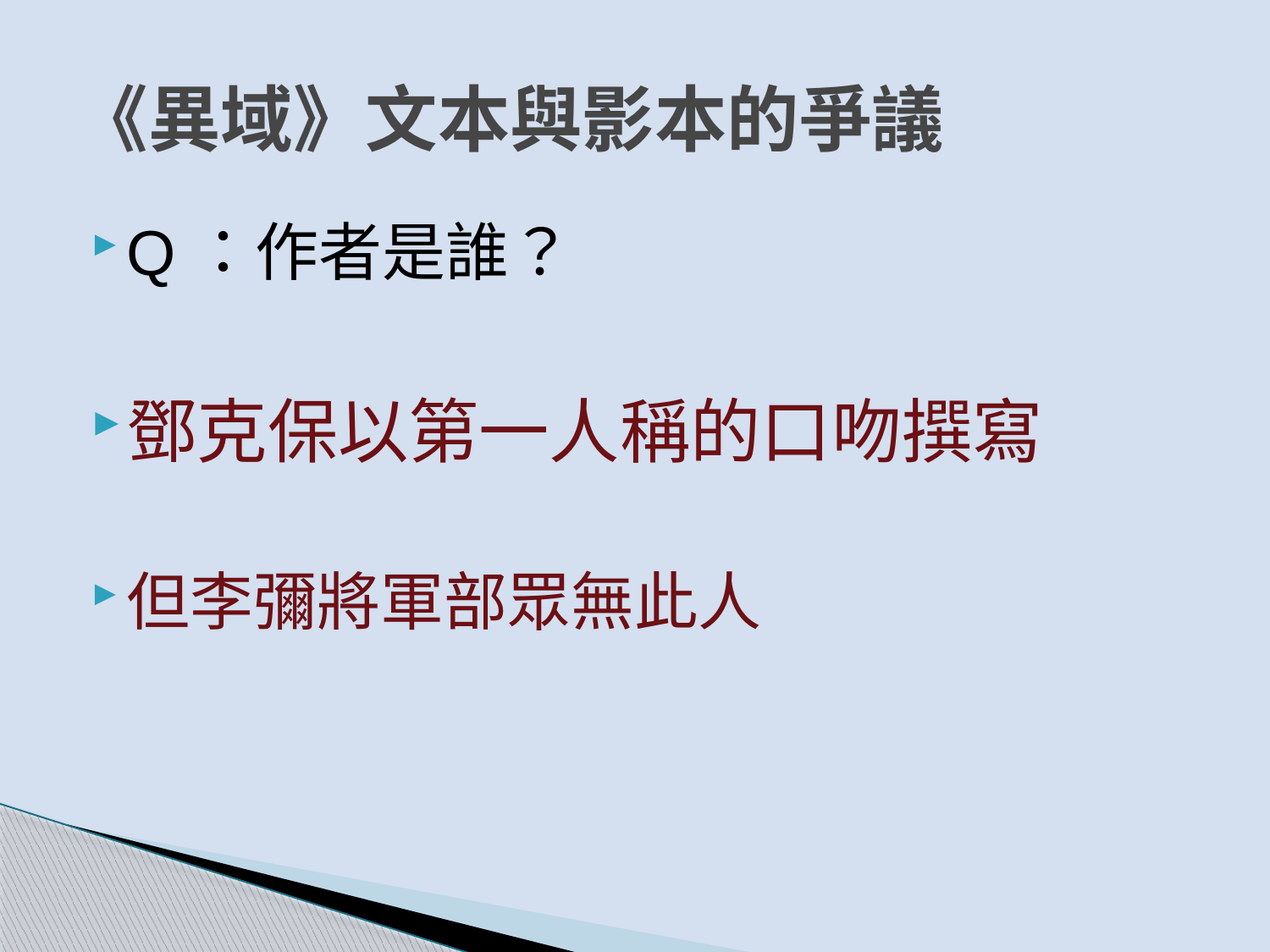

# 《異域》文本與影本的爭議
Q：作者是誰？

鄧克保以第一人稱的口吻撰寫

但李彌將軍部眾無此人